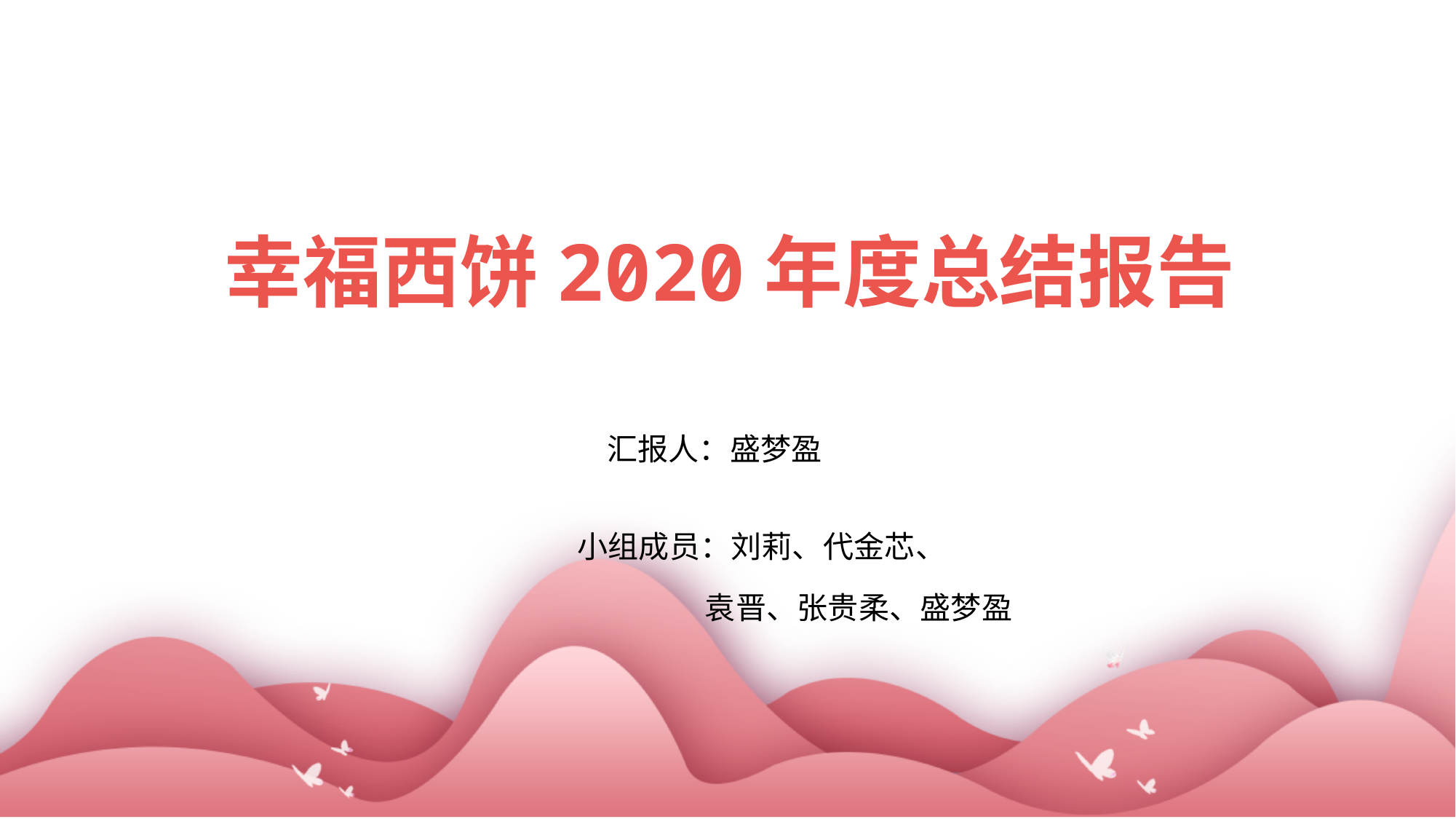

幸福西饼2020年度总结报告
汇报人：盛梦盈
小组成员：刘莉、代金芯、
                           袁晋、张贵柔、盛梦盈